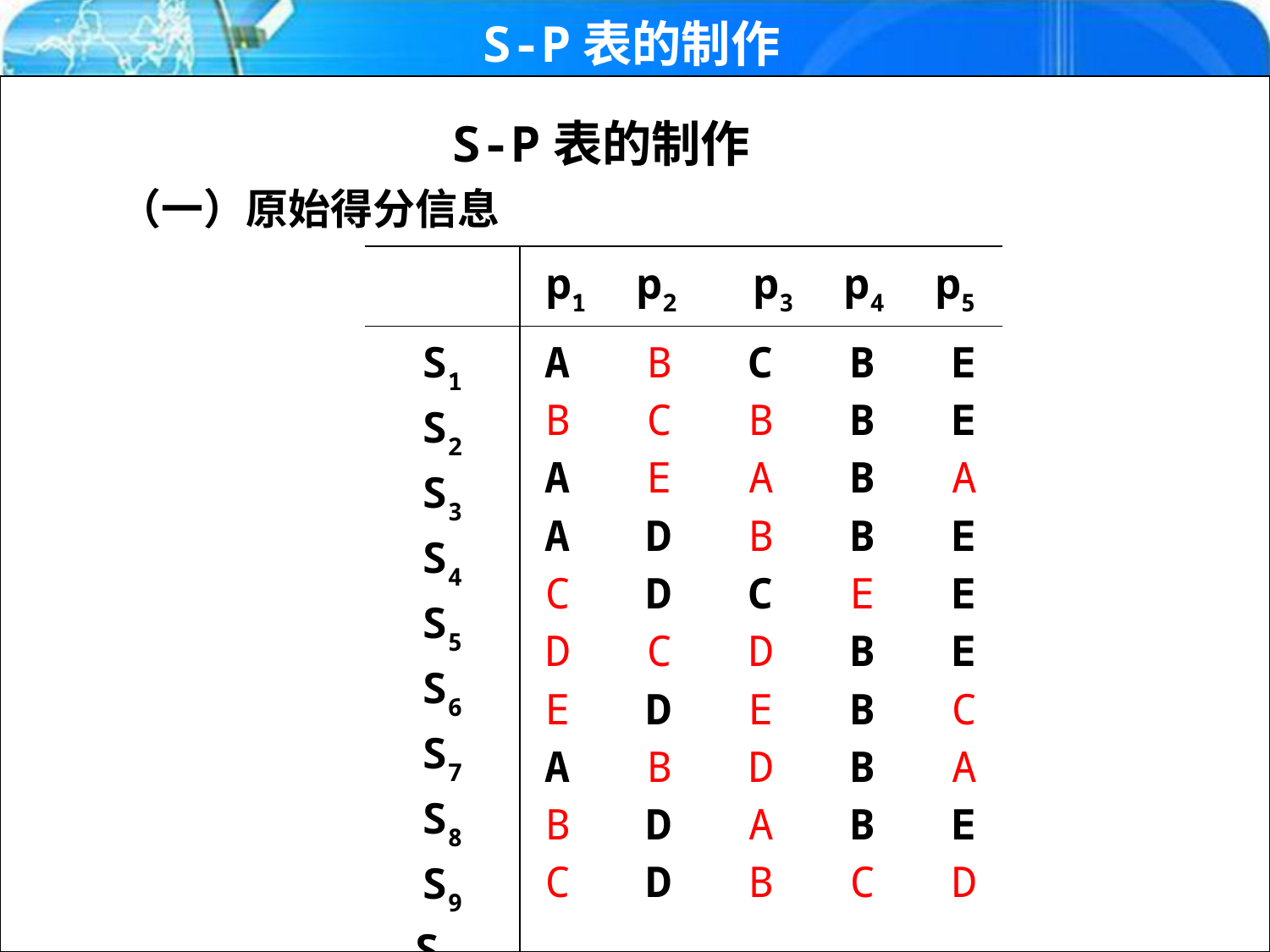

S-P表的制作
S-P表的制作
（一）原始得分信息
|  | p1 p2 p3 p4 p5 |
| --- | --- |
| S1 S2 S3 S4 S5 S6 S7 S8 S9 S10 | A B C B E B C B B E A E A B A A D B B E C D C E E D C D B E E D E B C A B D B A B D A B E C D B C D |